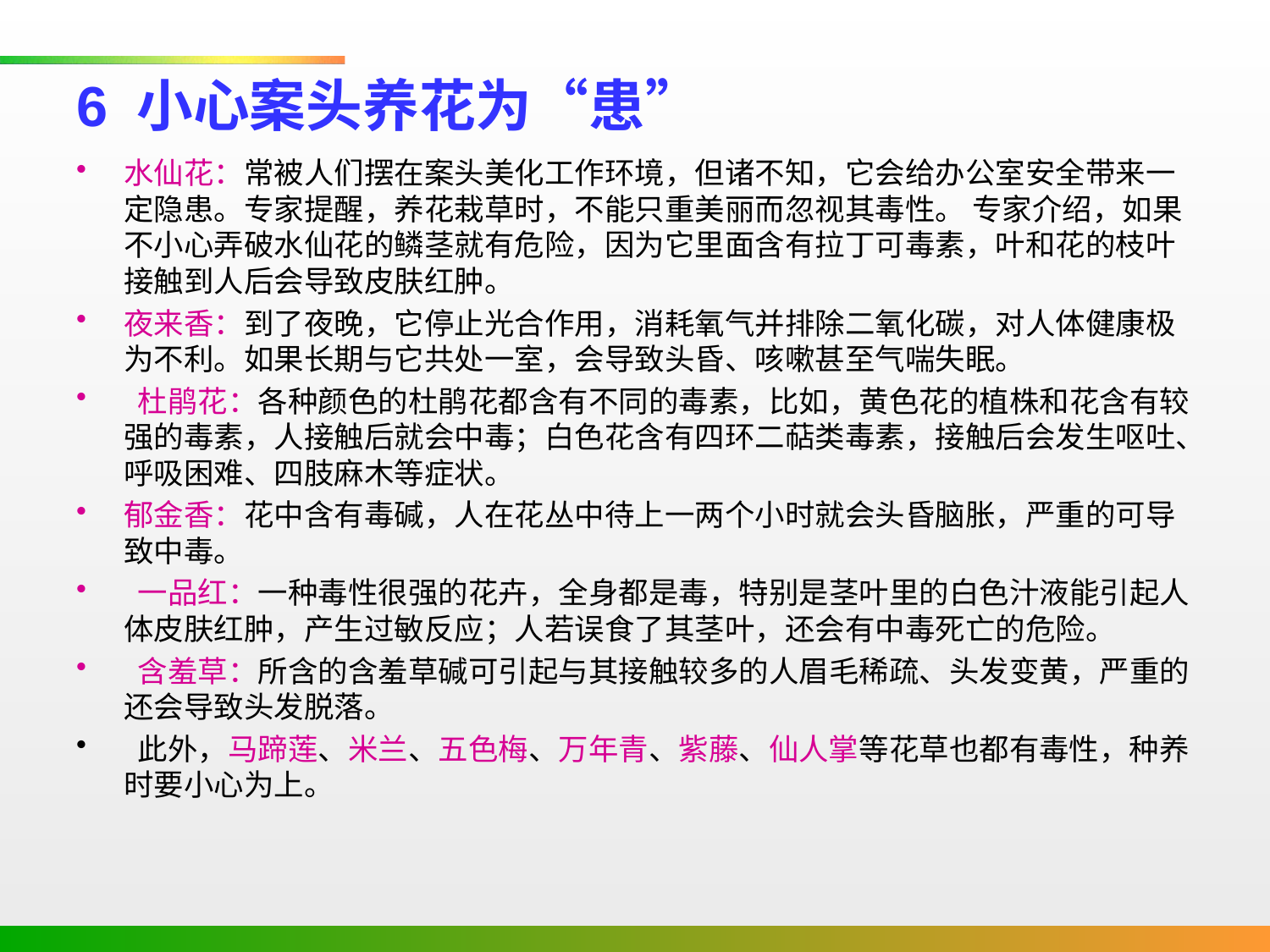

# 6 小心案头养花为“患”
水仙花：常被人们摆在案头美化工作环境，但诸不知，它会给办公室安全带来一定隐患。专家提醒，养花栽草时，不能只重美丽而忽视其毒性。 专家介绍，如果不小心弄破水仙花的鳞茎就有危险，因为它里面含有拉丁可毒素，叶和花的枝叶接触到人后会导致皮肤红肿。
夜来香：到了夜晚，它停止光合作用，消耗氧气并排除二氧化碳，对人体健康极为不利。如果长期与它共处一室，会导致头昏、咳嗽甚至气喘失眠。
 杜鹃花：各种颜色的杜鹃花都含有不同的毒素，比如，黄色花的植株和花含有较强的毒素，人接触后就会中毒；白色花含有四环二萜类毒素，接触后会发生呕吐、呼吸困难、四肢麻木等症状。
郁金香：花中含有毒碱，人在花丛中待上一两个小时就会头昏脑胀，严重的可导致中毒。
 一品红：一种毒性很强的花卉，全身都是毒，特别是茎叶里的白色汁液能引起人体皮肤红肿，产生过敏反应；人若误食了其茎叶，还会有中毒死亡的危险。
 含羞草：所含的含羞草碱可引起与其接触较多的人眉毛稀疏、头发变黄，严重的还会导致头发脱落。
 此外，马蹄莲、米兰、五色梅、万年青、紫藤、仙人掌等花草也都有毒性，种养时要小心为上。